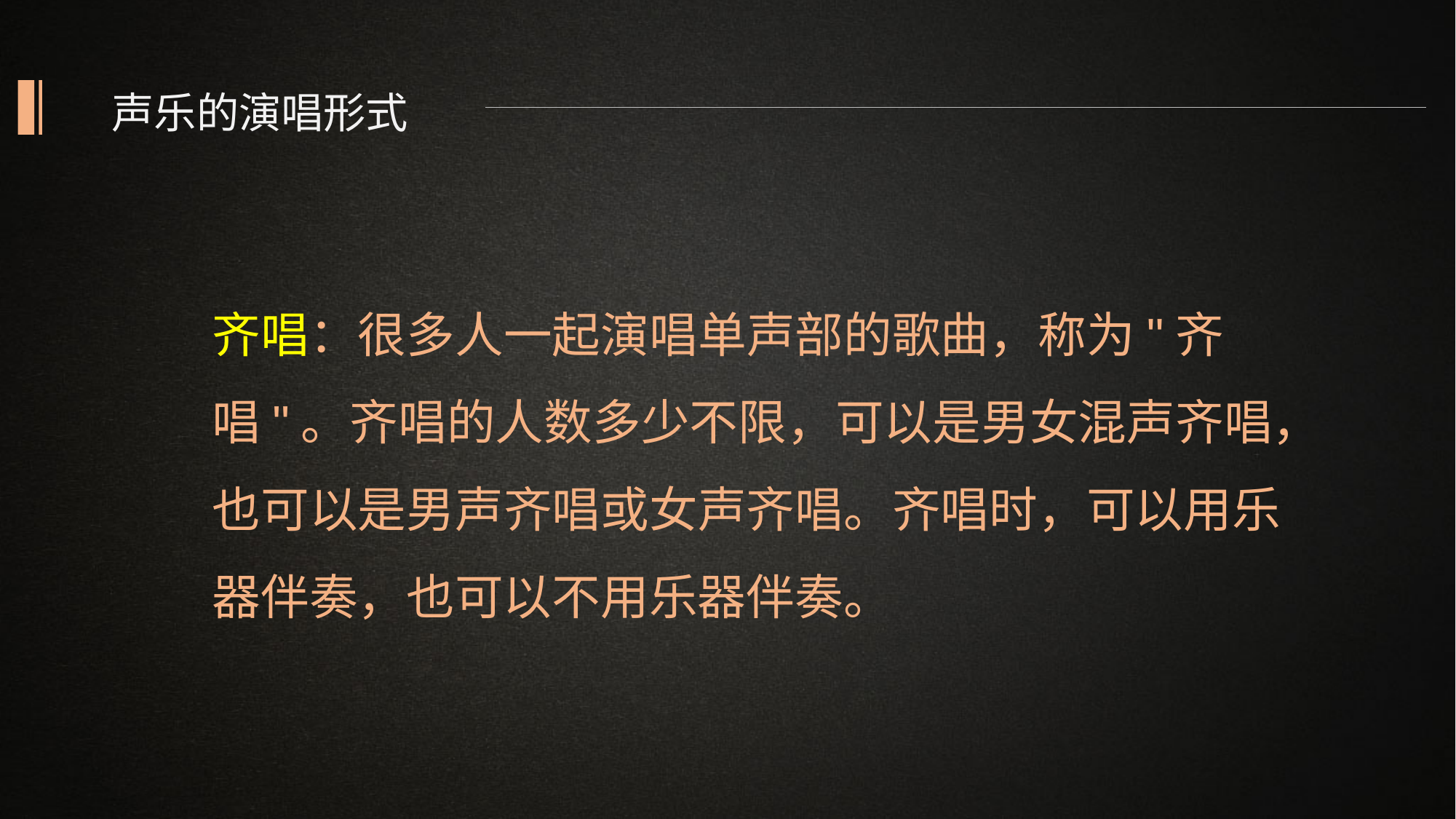

声乐的演唱形式

齐唱：很多人一起演唱单声部的歌曲，称为"齐唱"。齐唱的人数多少不限，可以是男女混声齐唱，也可以是男声齐唱或女声齐唱。齐唱时，可以用乐器伴奏，也可以不用乐器伴奏。